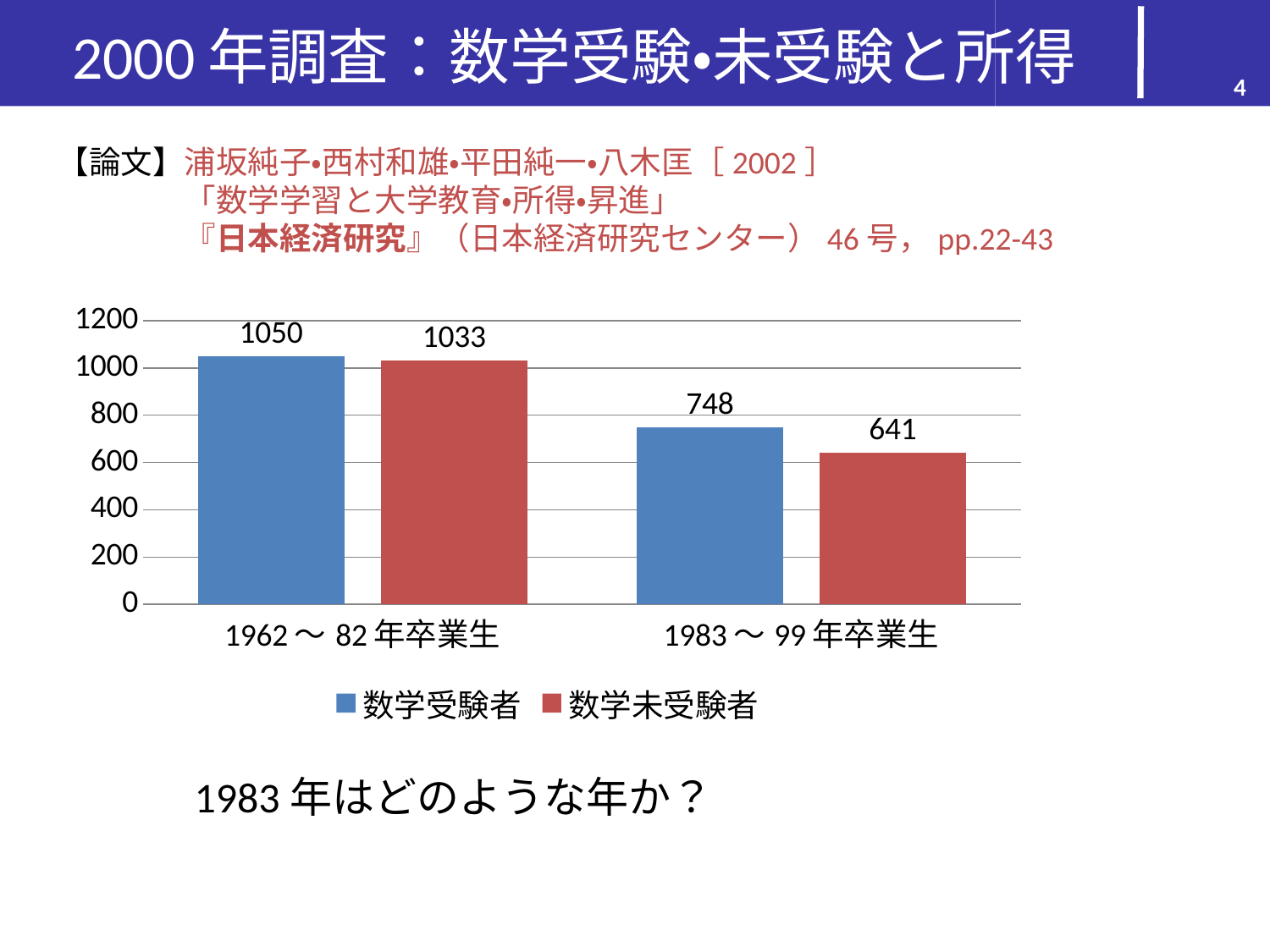

# 2000年調査：数学受験・未受験と所得
4
【論文】浦坂純子・西村和雄・平田純一・八木匡［2002］
　　　　「数学学習と大学教育・所得・昇進」
　　　　『日本経済研究』（日本経済研究センター）46号，pp.22-43

### Chart

| Category | 数学受験者 | 数学未受験者 |
|---|---|---|
| 1962～82年卒業生 | 1050.0 | 1033.0 |
| 1983～99年卒業生 | 748.0 | 641.0 |
1983年はどのような年か？